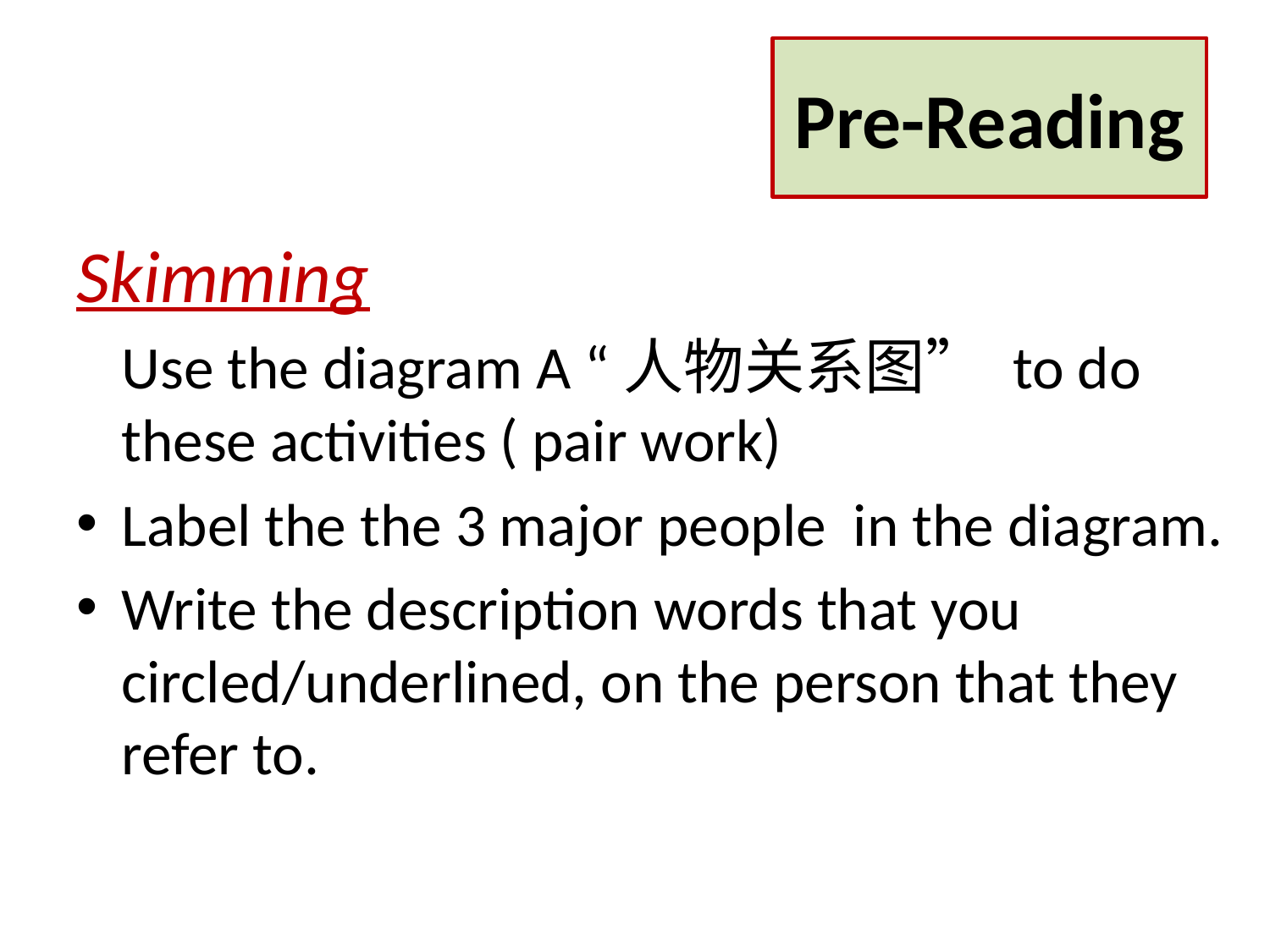

# Pre-Reading
Skimming
	Use the diagram A “人物关系图” to do these activities ( pair work)
Label the the 3 major people  in the diagram.
Write the description words that you circled/underlined, on the person that they refer to.